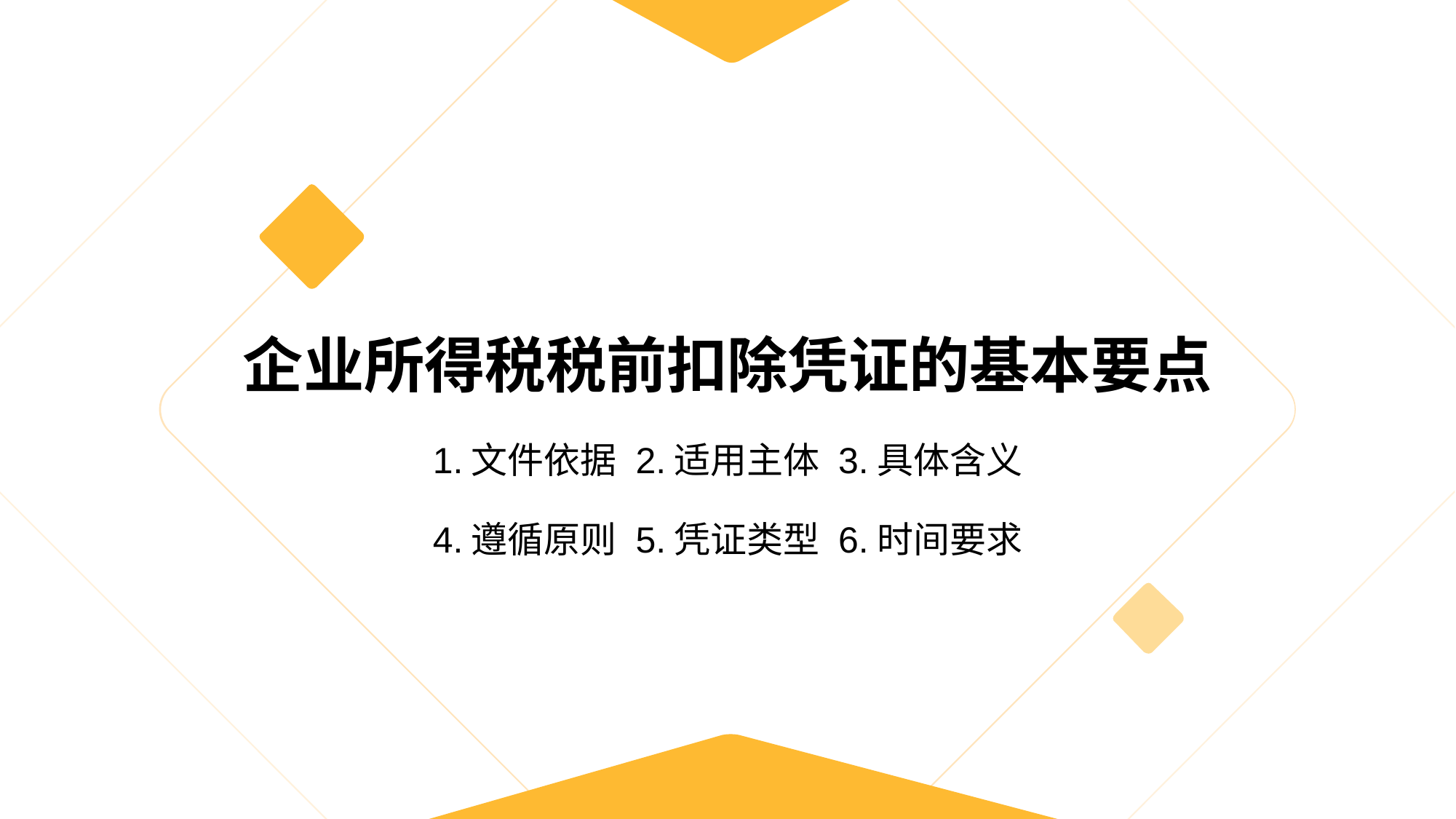

# 企业所得税税前扣除凭证的基本要点 1.文件依据 2.适用主体 3.具体含义 4.遵循原则 5.凭证类型 6.时间要求